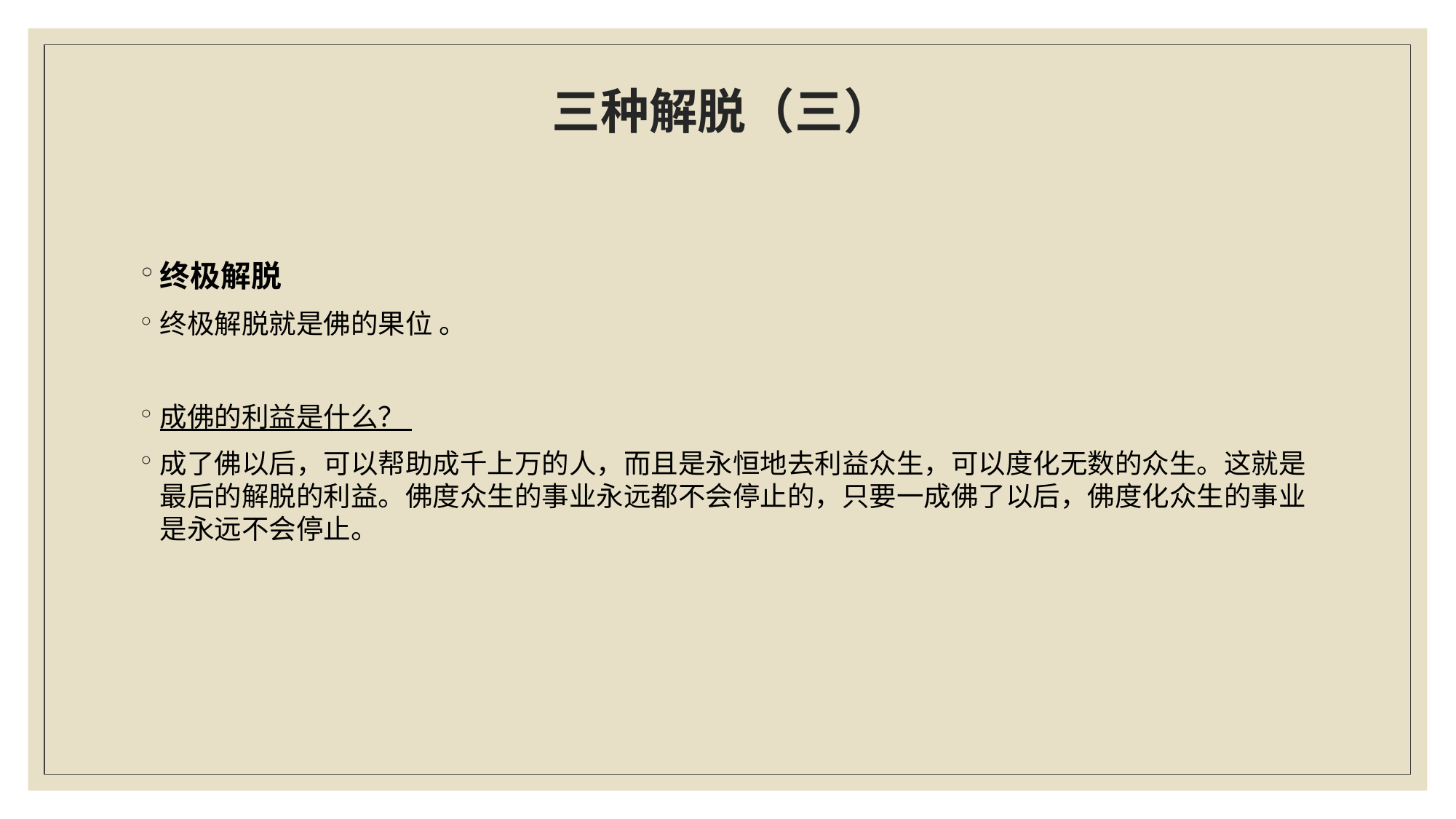

# 三种解脱（三）
终极解脱
终极解脱就是佛的果位 。

成佛的利益是什么？
成了佛以后，可以帮助成千上万的人，而且是永恒地去利益众生，可以度化无数的众生。这就是最后的解脱的利益。佛度众生的事业永远都不会停止的，只要一成佛了以后，佛度化众生的事业是永远不会停止。